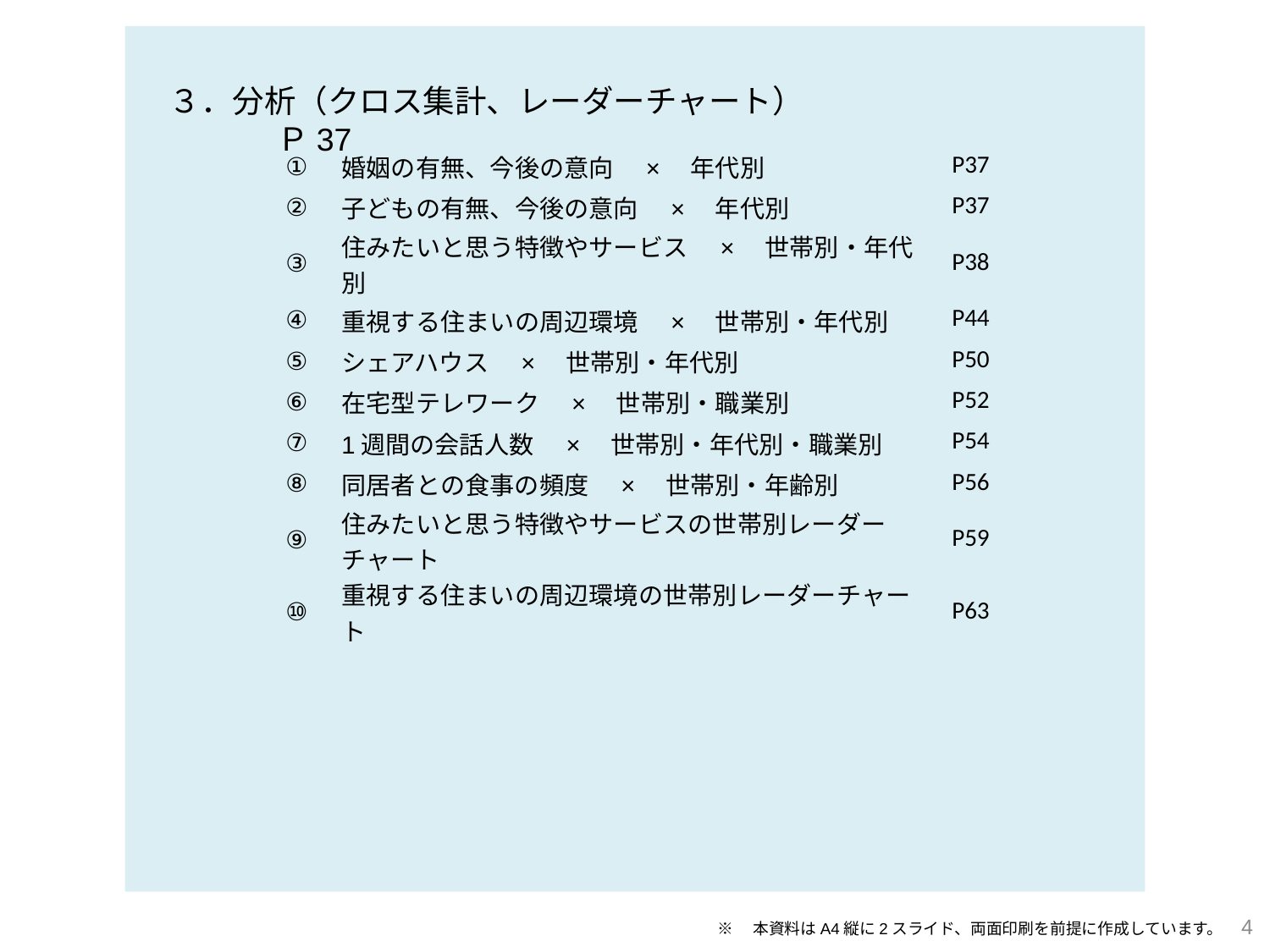

３．分析（クロス集計、レーダーチャート）			Ｐ37
| ① | 婚姻の有無、今後の意向　×　年代別 | P37 |
| --- | --- | --- |
| ② | 子どもの有無、今後の意向　×　年代別 | P37 |
| ③ | 住みたいと思う特徴やサービス　×　世帯別・年代別 | P38 |
| ④ | 重視する住まいの周辺環境　×　世帯別・年代別 | P44 |
| ⑤ | シェアハウス　×　世帯別・年代別 | P50 |
| ⑥ | 在宅型テレワーク　×　世帯別・職業別 | P52 |
| ⑦ | 1週間の会話人数　×　世帯別・年代別・職業別 | P54 |
| ⑧ | 同居者との食事の頻度　×　世帯別・年齢別 | P56 |
| ⑨ | 住みたいと思う特徴やサービスの世帯別レーダーチャート | P59 |
| ⑩ | 重視する住まいの周辺環境の世帯別レーダーチャート | P63 |
|  |  |  |
4
※　本資料はA4縦に2スライド、両面印刷を前提に作成しています。